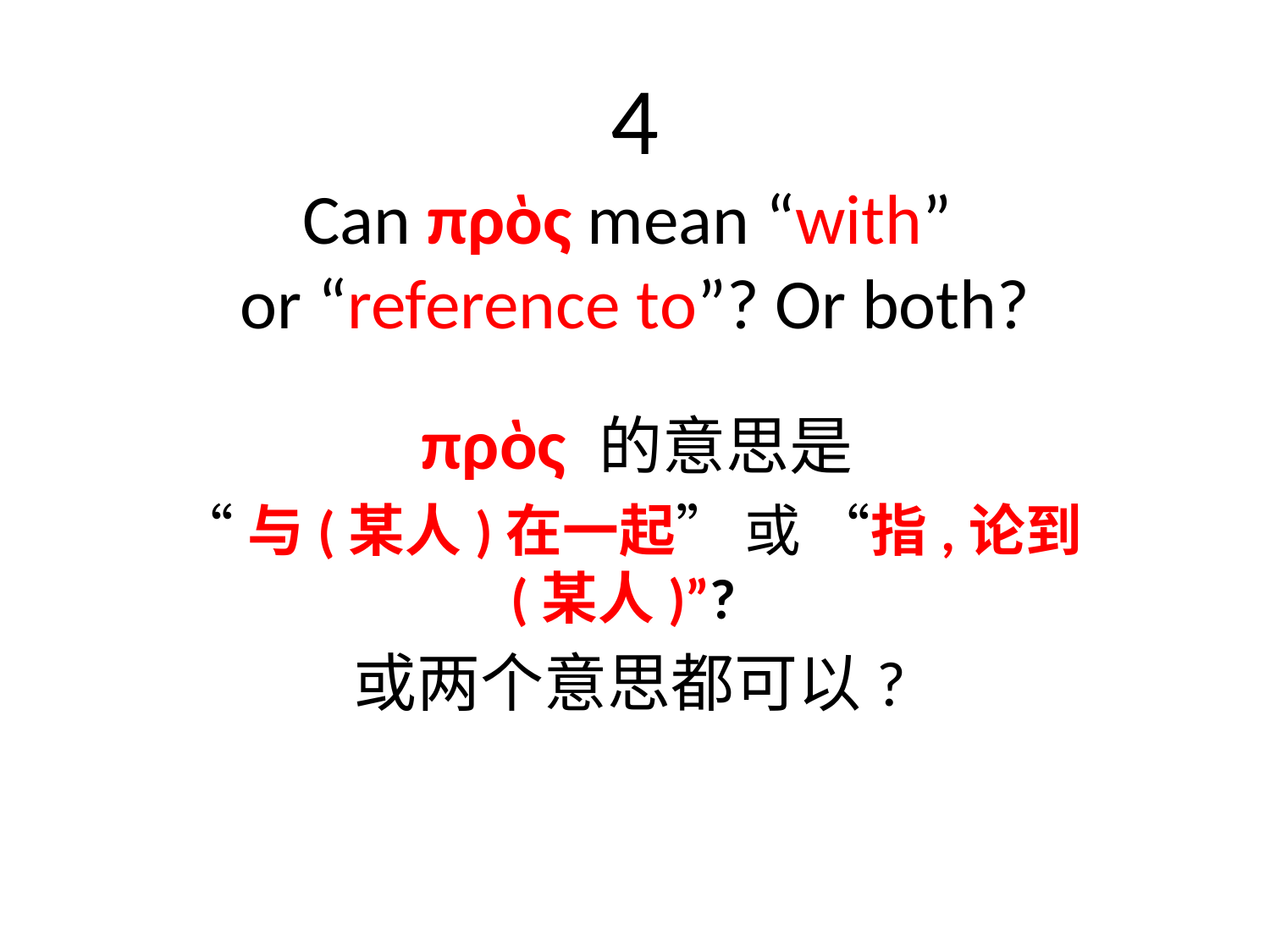

# 4 Can πρὸς mean “with” or “reference to”? Or both?
 πρὸς 的意思是
“与(某人)在一起” 或 “指,论到(某人)”?
或两个意思都可以?